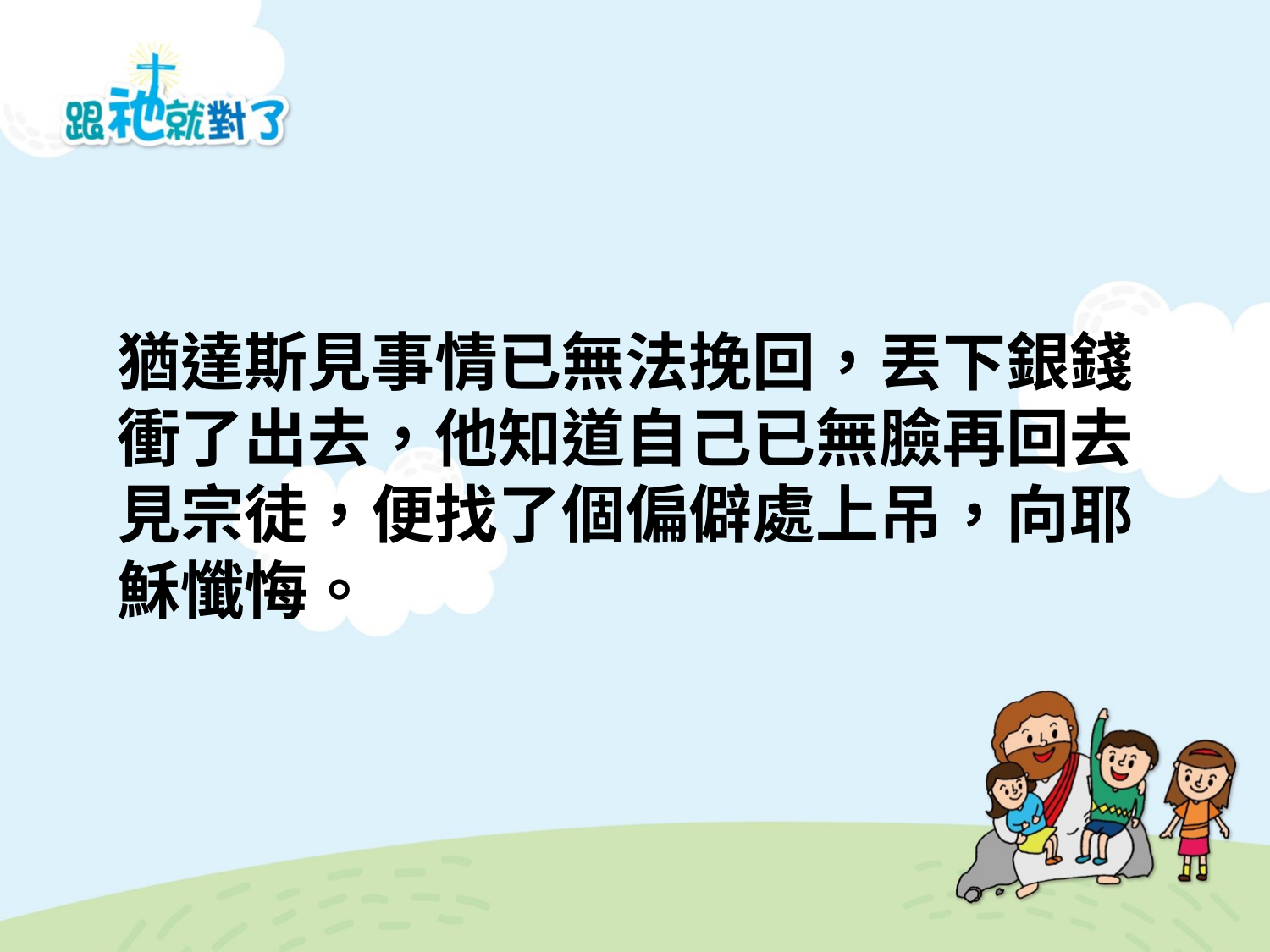

猶達斯見事情已無法挽回，丟下銀錢衝了出去，他知道自己已無臉再回去見宗徒，便找了個偏僻處上吊，向耶穌懺悔。